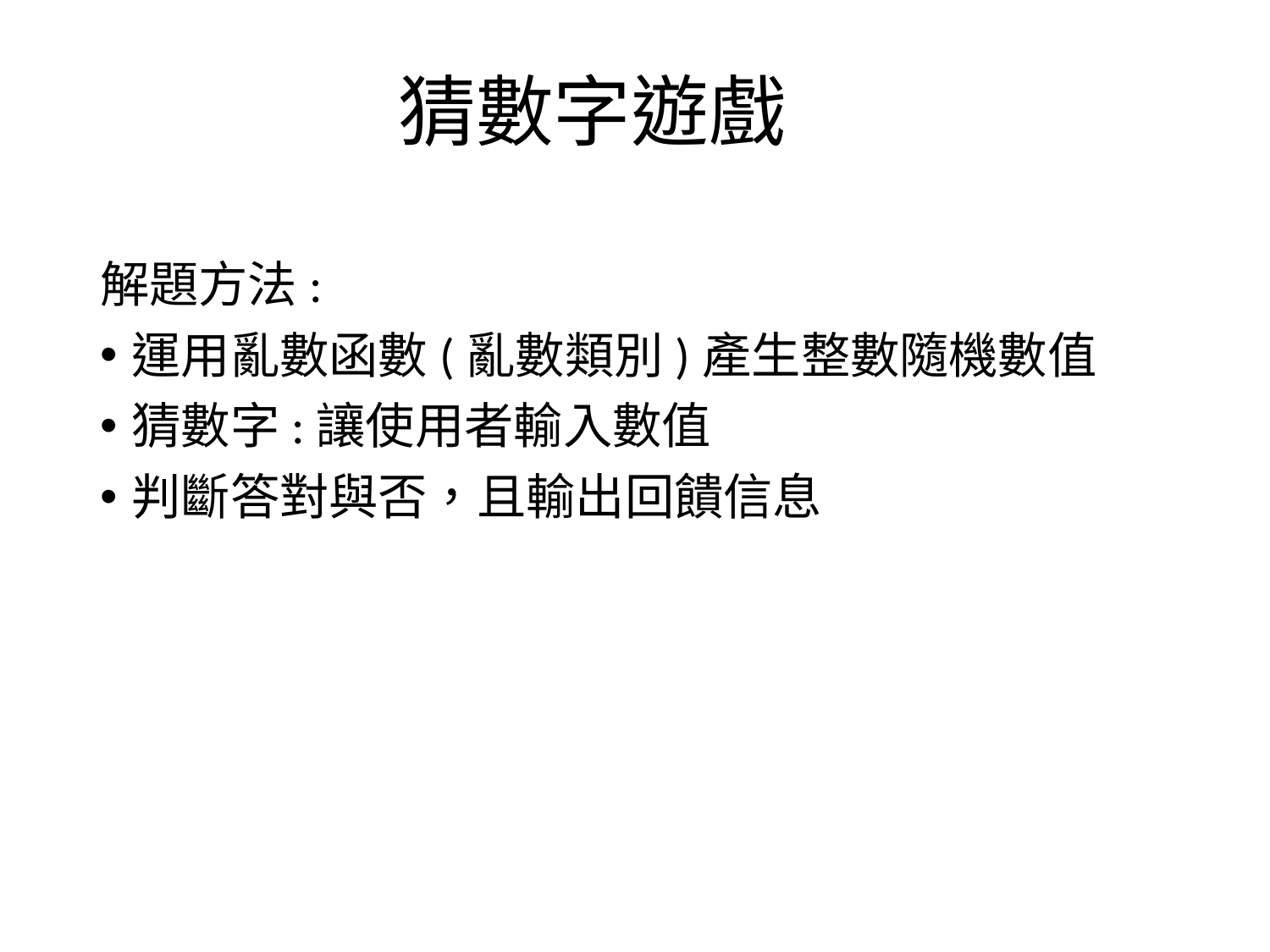

# 猜數字遊戲
解題方法:
運用亂數函數(亂數類別)產生整數隨機數值
猜數字:讓使用者輸入數值
判斷答對與否，且輸出回饋信息